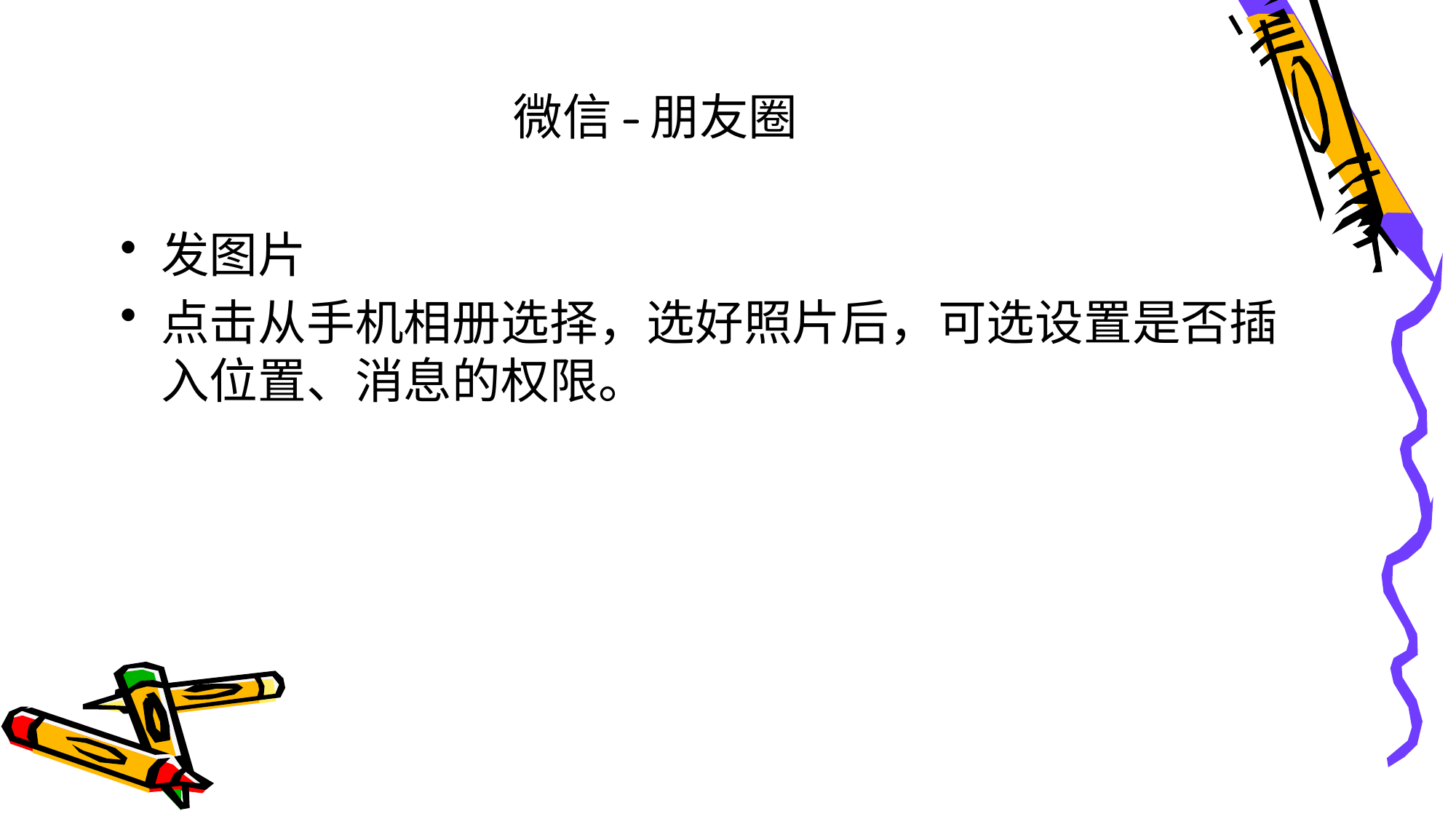

# 微信-朋友圈
发图片
点击从手机相册选择，选好照片后，可选设置是否插入位置、消息的权限。